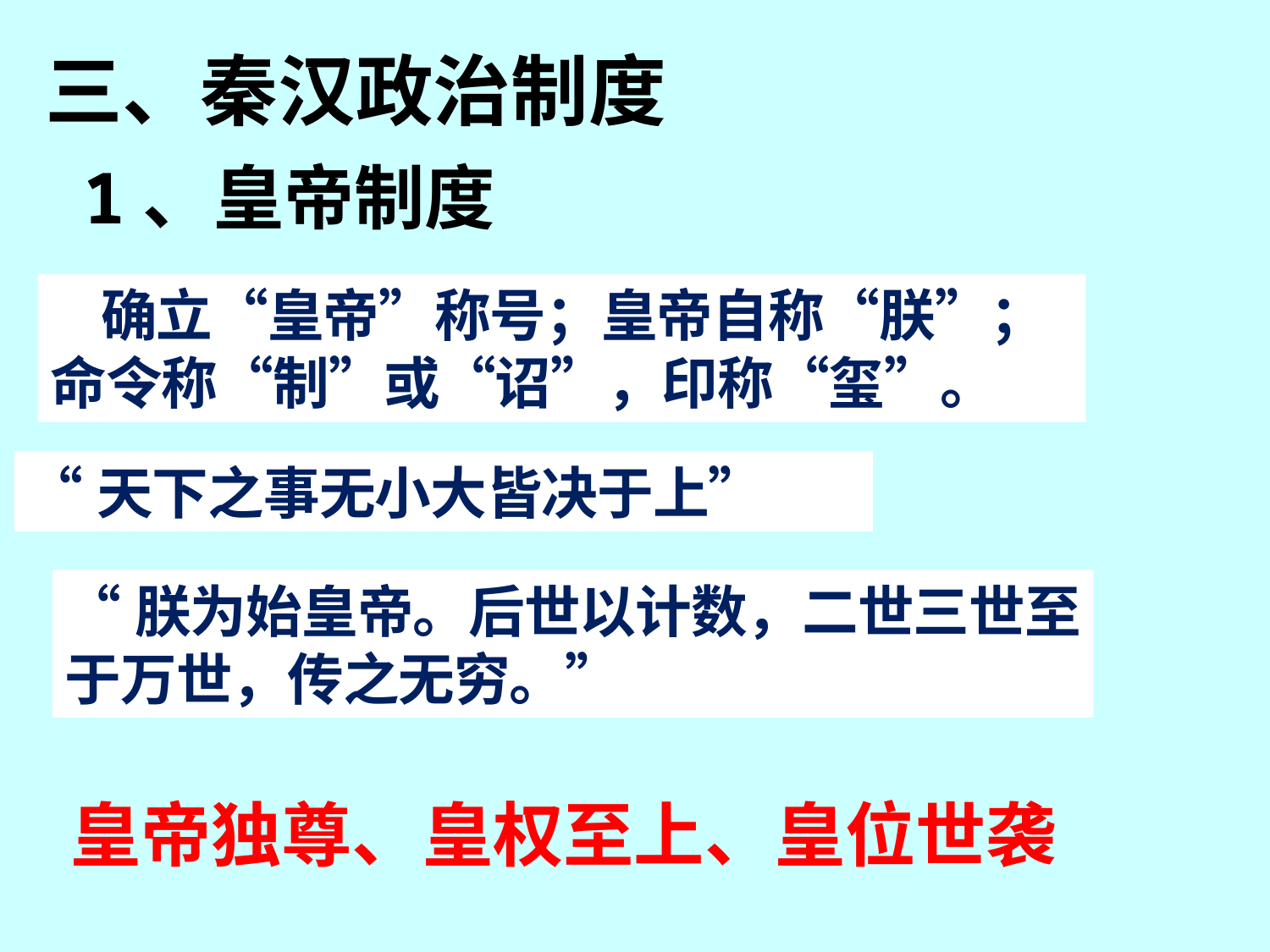

三、秦汉政治制度
1、皇帝制度
   确立“皇帝”称号；皇帝自称“朕”；命令称“制”或“诏”，印称“玺”。
“天下之事无小大皆决于上”
“朕为始皇帝。后世以计数，二世三世至
于万世，传之无穷。”
皇帝独尊、皇权至上、皇位世袭